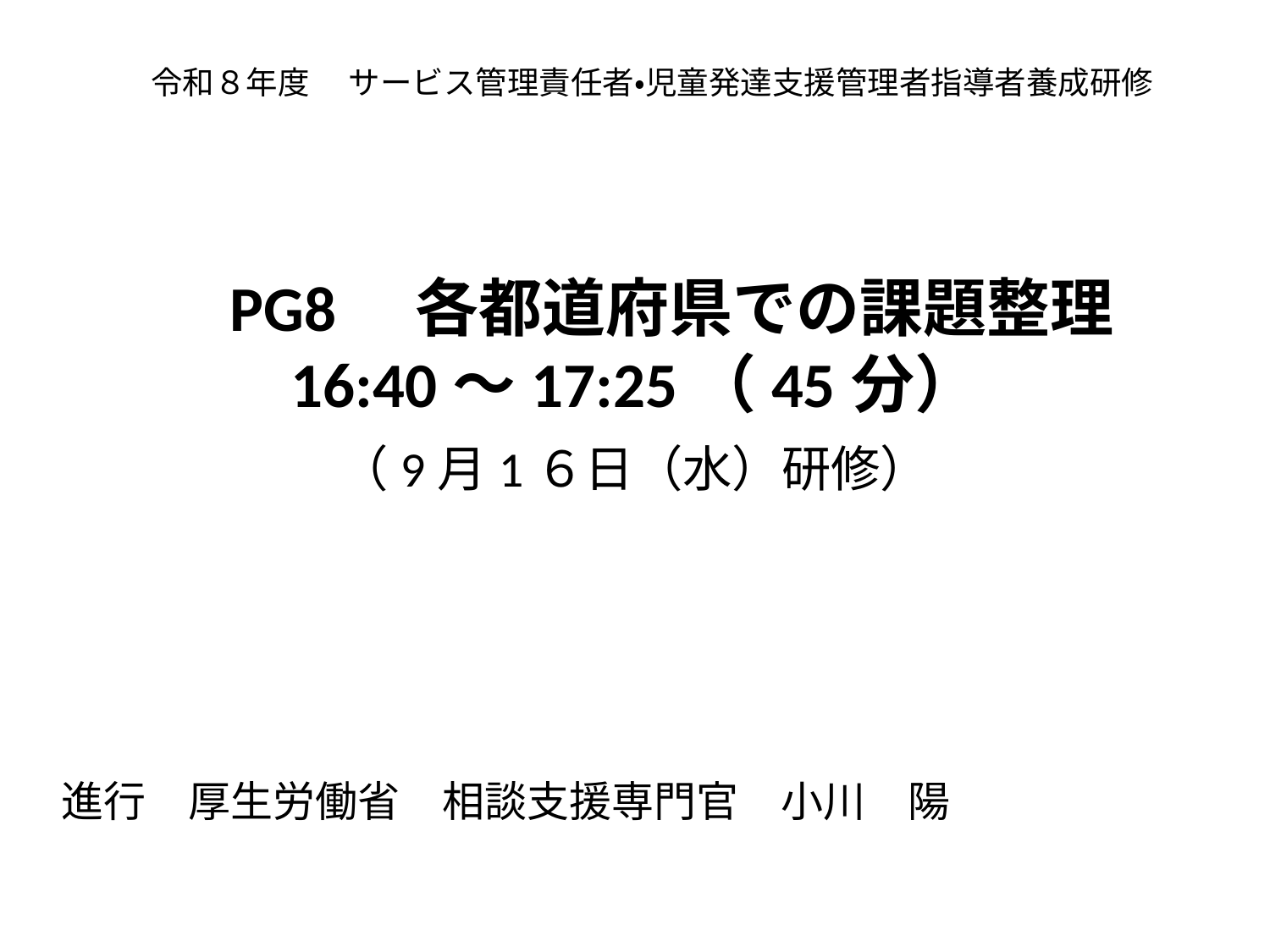

令和８年度 　サービス管理責任者・児童発達支援管理者指導者養成研修
　　　PG8　各都道府県での課題整理
16:40～17:25（45分）

（9月1６日（水）研修）
進行　厚生労働省　相談支援専門官　小川　陽